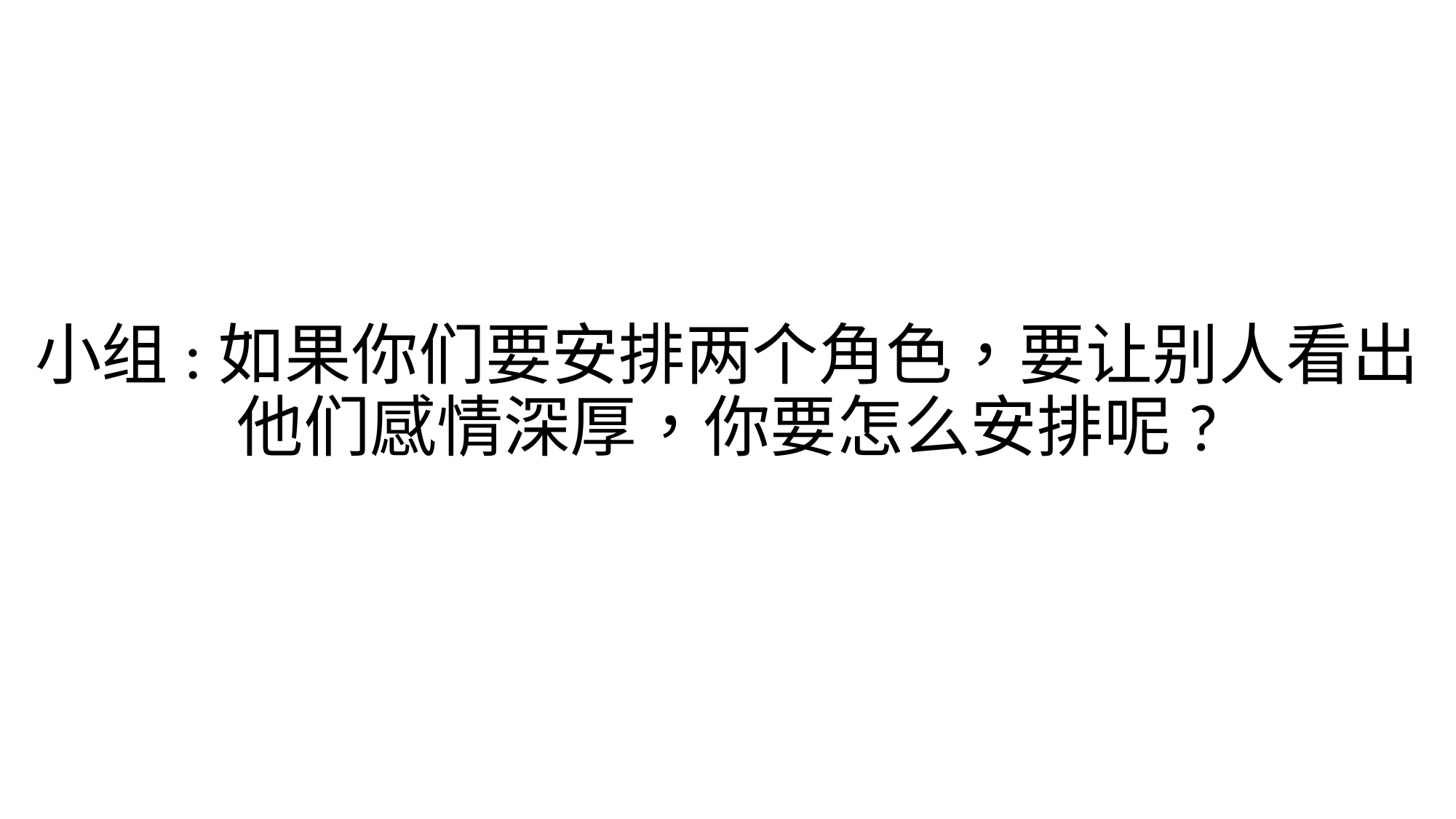

# 小组:如果你们要安排两个角色，要让别人看出他们感情深厚，你要怎么安排呢?